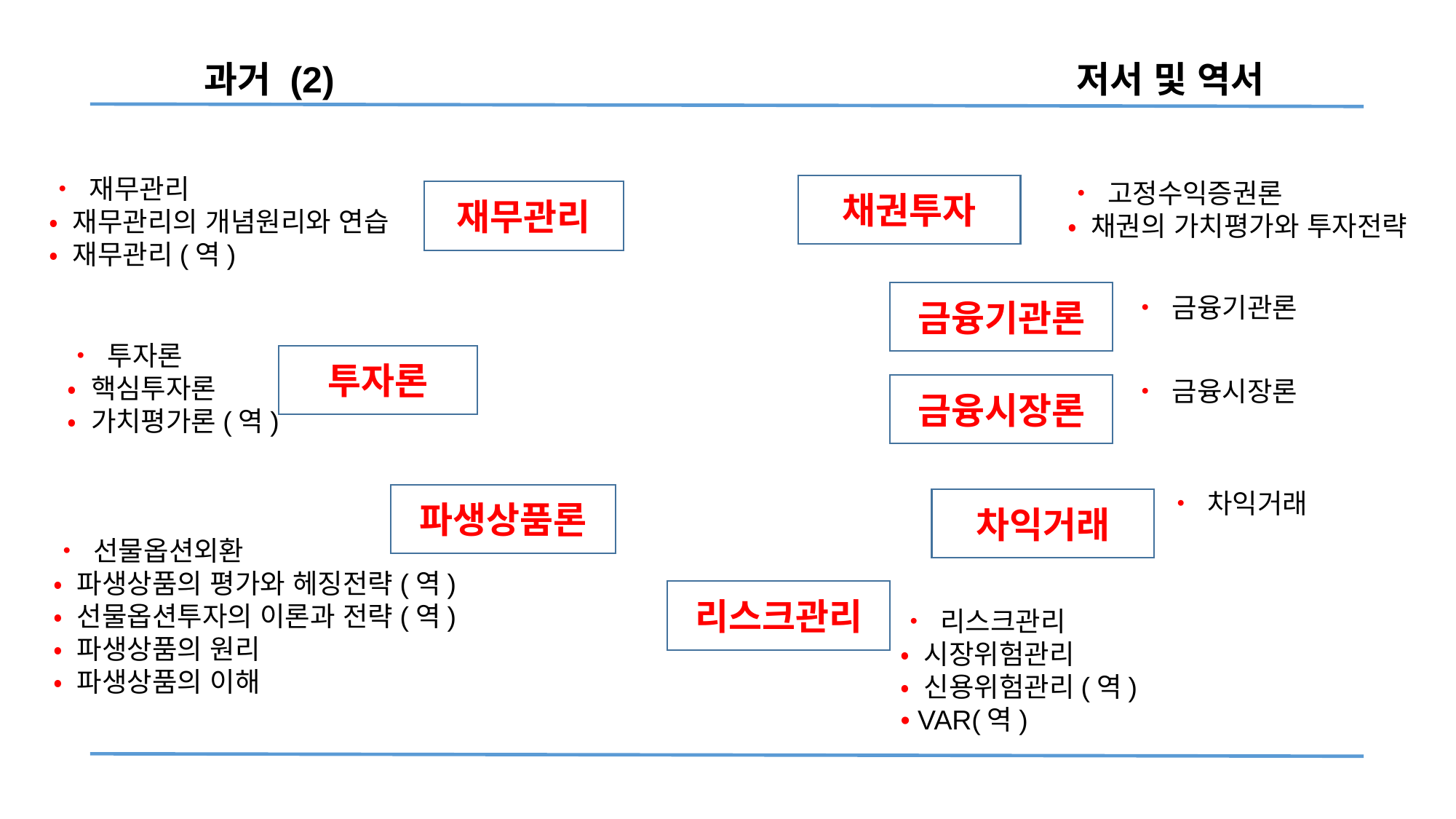

과거 (2)                                                                        저서 및 역서
• 재무관리
• 재무관리의 개념원리와 연습
• 재무관리(역)
• 고정수익증권론
• 채권의 가치평가와 투자전략
채권투자
재무관리
금융기관론
• 금융기관론
• 투자론
• 핵심투자론
• 가치평가론(역)
투자론
• 금융시장론
금융시장론
• 차익거래
파생상품론
차익거래
• 선물옵션외환
• 파생상품의 평가와 헤징전략(역)
• 선물옵션투자의 이론과 전략(역)
• 파생상품의 원리
• 파생상품의 이해
리스크관리
• 리스크관리
• 시장위험관리
• 신용위험관리(역)
• VAR(역)